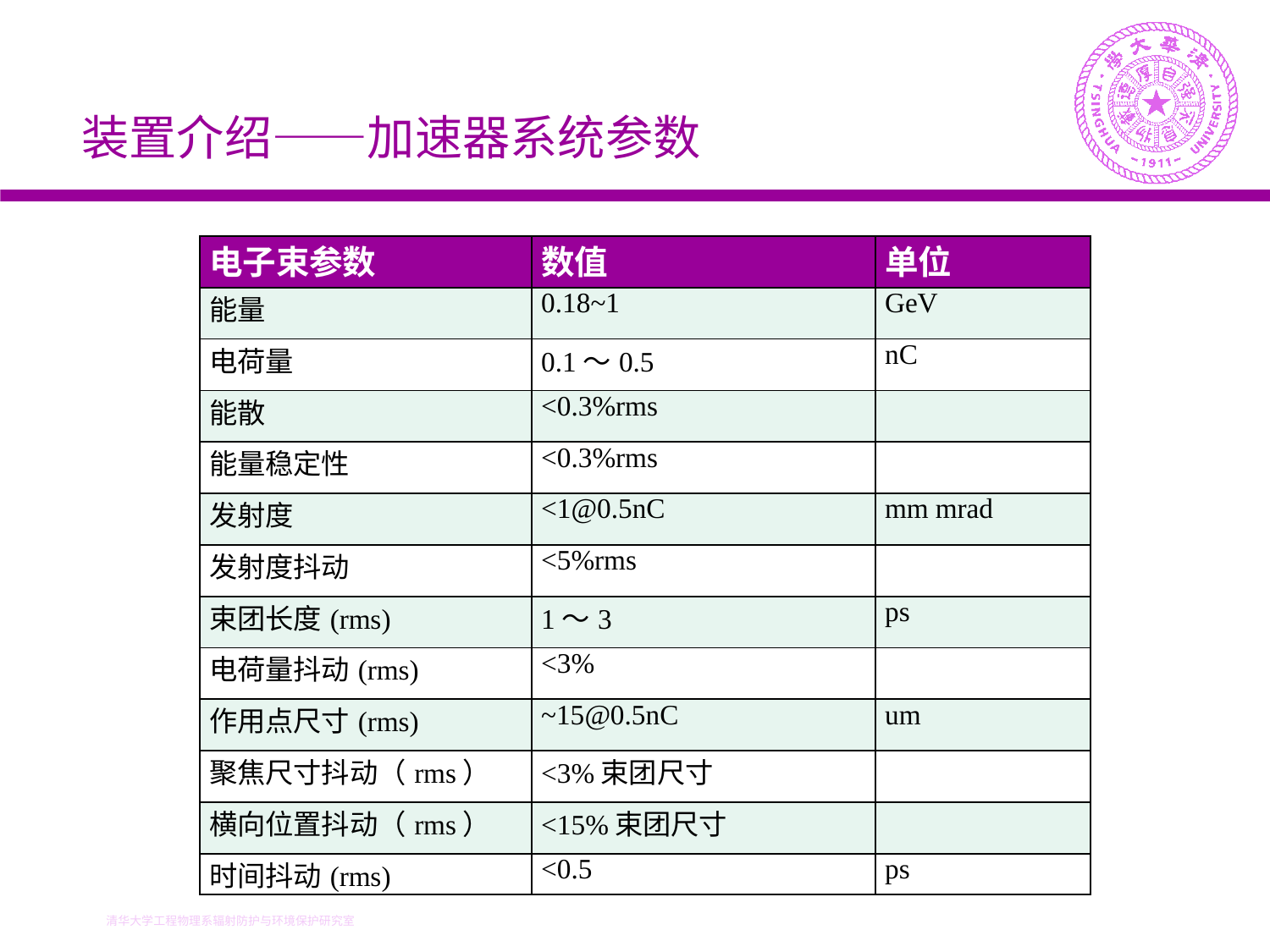

# 装置介绍——加速器系统参数
| 电子束参数 | 数值 | 单位 |
| --- | --- | --- |
| 能量 | 0.18~1 | GeV |
| 电荷量 | 0.1～0.5 | nC |
| 能散 | <0.3%rms |  |
| 能量稳定性 | <0.3%rms |  |
| 发射度 | <1@0.5nC | mm mrad |
| 发射度抖动 | <5%rms |  |
| 束团长度(rms) | 1～3 | ps |
| 电荷量抖动(rms) | <3% |  |
| 作用点尺寸(rms) | ~15@0.5nC | um |
| 聚焦尺寸抖动（rms） | <3%束团尺寸 |  |
| 横向位置抖动（rms） | <15%束团尺寸 |  |
| 时间抖动(rms) | <0.5 | ps |
4